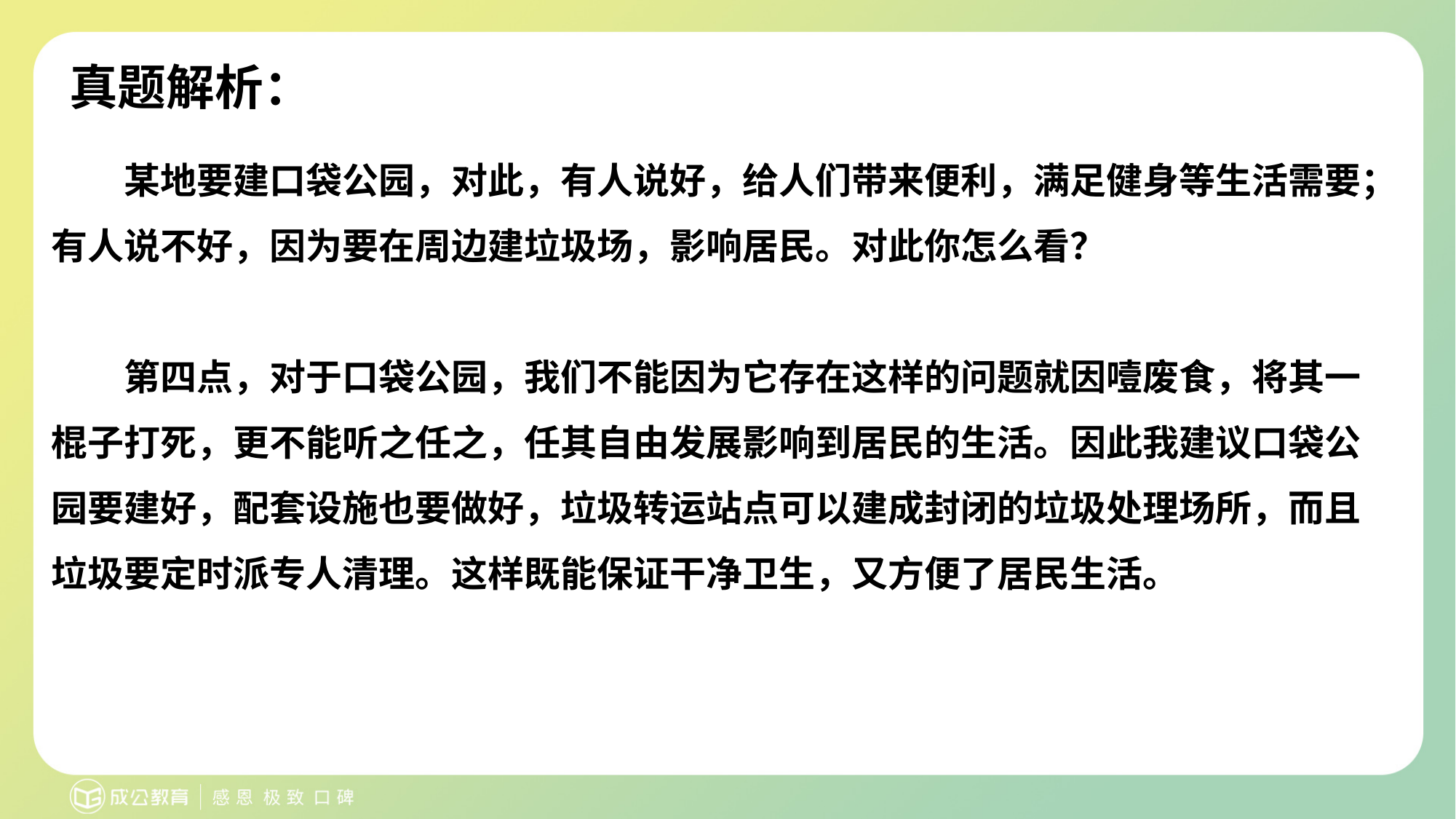

# 真题解析：
某地要建口袋公园，对此，有人说好，给人们带来便利，满足健身等生活需要；有人说不好，因为要在周边建垃圾场，影响居民。对此你怎么看？

第四点，对于口袋公园，我们不能因为它存在这样的问题就因噎废食，将其一棍子打死，更不能听之任之，任其自由发展影响到居民的生活。因此我建议口袋公园要建好，配套设施也要做好，垃圾转运站点可以建成封闭的垃圾处理场所，而且垃圾要定时派专人清理。这样既能保证干净卫生，又方便了居民生活。